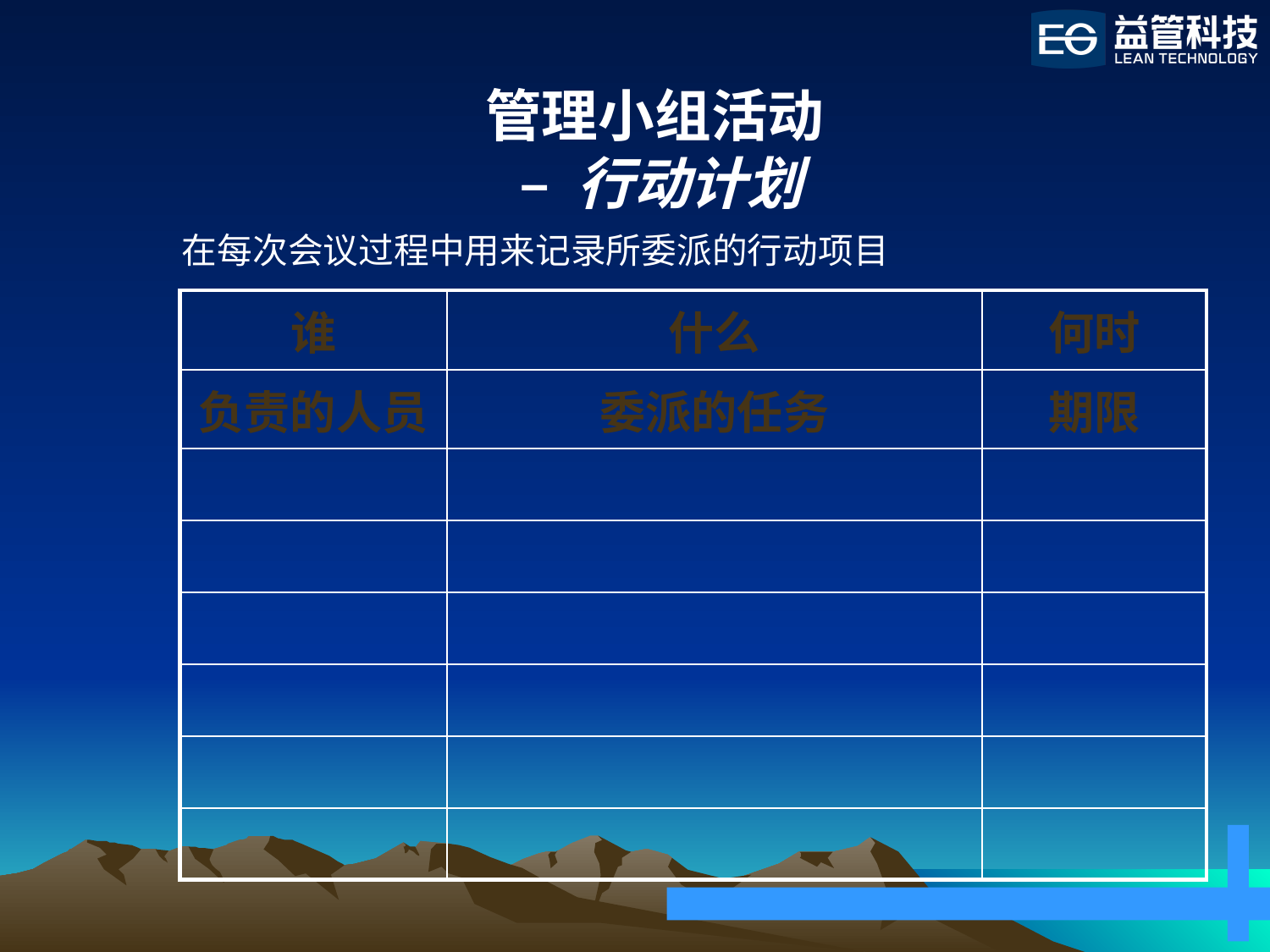

管理小组活动
– 行动计划
在每次会议过程中用来记录所委派的行动项目
| 谁 | 什么 | 何时 |
| --- | --- | --- |
| 负责的人员 | 委派的任务 | 期限 |
|  |  |  |
|  |  |  |
|  |  |  |
|  |  |  |
|  |  |  |
|  |  |  |